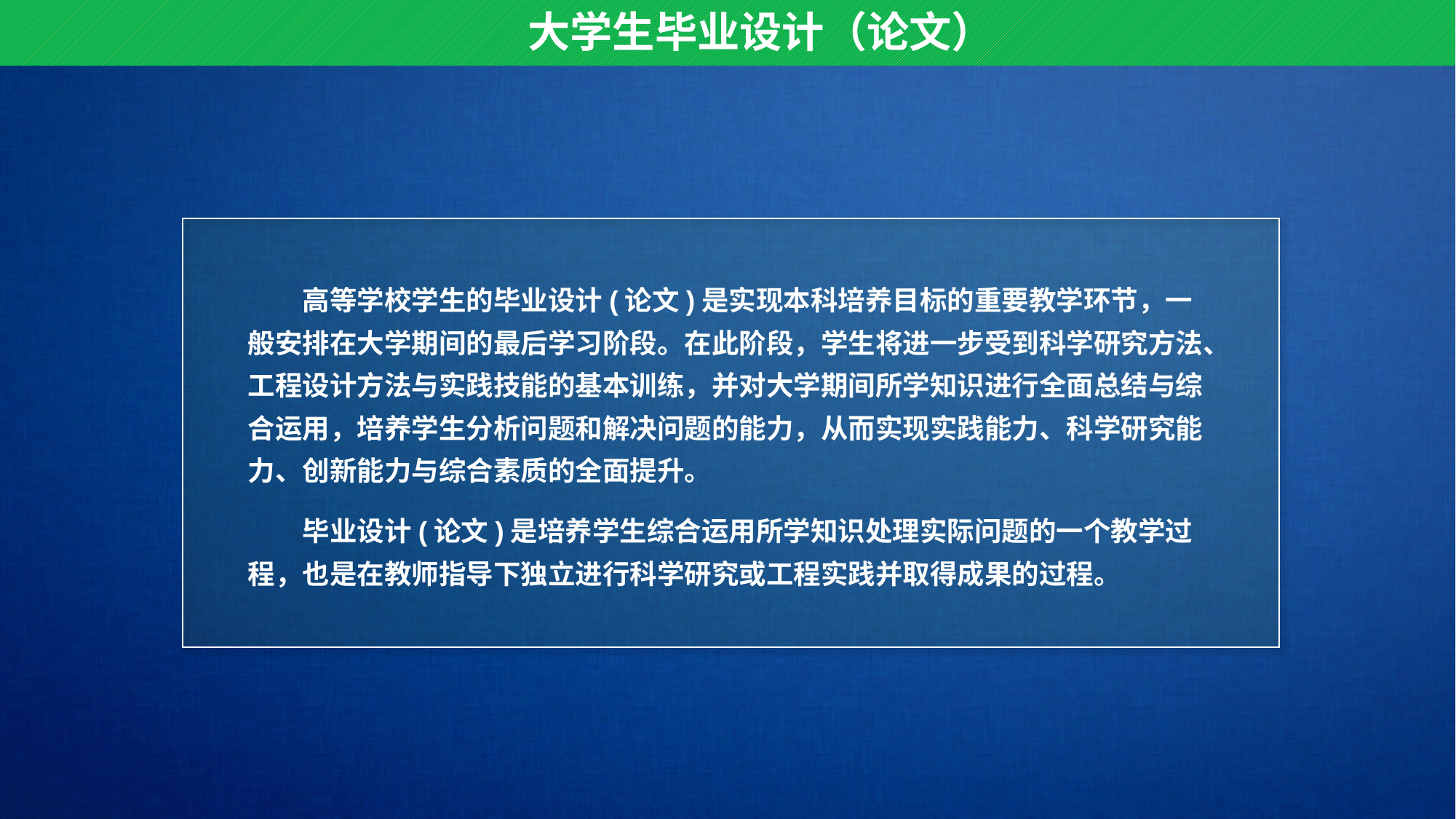

大学生毕业设计（论文）

高等学校学生的毕业设计(论文)是实现本科培养目标的重要教学环节，一般安排在大学期间的最后学习阶段。在此阶段，学生将进一步受到科学研究方法、工程设计方法与实践技能的基本训练，并对大学期间所学知识进行全面总结与综合运用，培养学生分析问题和解决问题的能力，从而实现实践能力、科学研究能力、创新能力与综合素质的全面提升。
毕业设计(论文)是培养学生综合运用所学知识处理实际问题的一个教学过程，也是在教师指导下独立进行科学研究或工程实践并取得成果的过程。